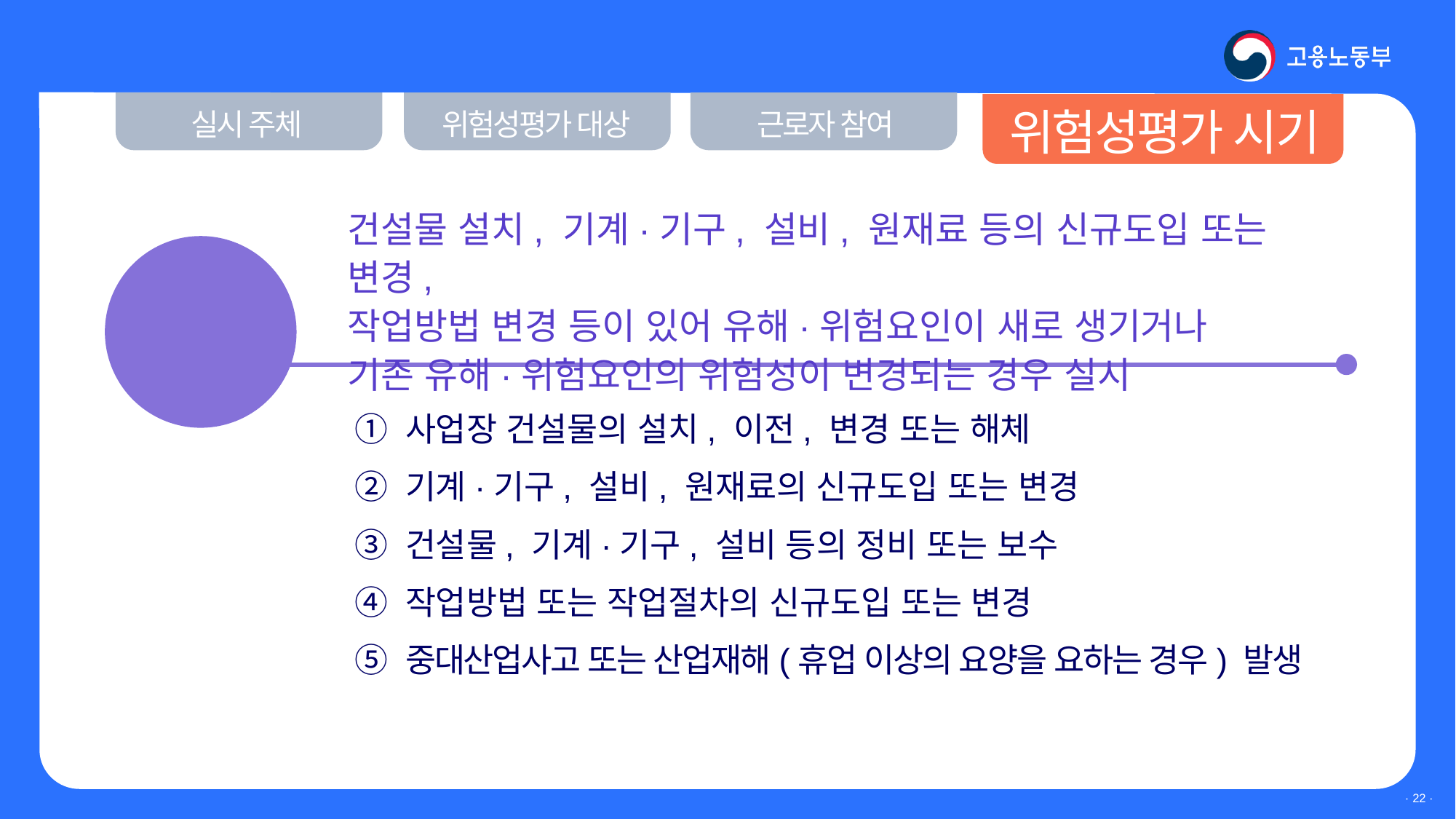

Ⅲ. 위험성평가 실시는 어떻게?

위험성평가 시기
실시 주체
위험성평가 대상
근로자 참여
건설물 설치, 기계·기구, 설비, 원재료 등의 신규도입 또는 변경,
작업방법 변경 등이 있어 유해·위험요인이 새로 생기거나
기존 유해·위험요인의 위험성이 변경되는 경우 실시

수시 평가

① 사업장 건설물의 설치, 이전, 변경 또는 해체
② 기계·기구, 설비, 원재료의 신규도입 또는 변경
③ 건설물, 기계·기구, 설비 등의 정비 또는 보수
④ 작업방법 또는 작업절차의 신규도입 또는 변경
⑤ 중대산업사고 또는 산업재해(휴업 이상의 요양을 요하는 경우) 발생
· 22 ·